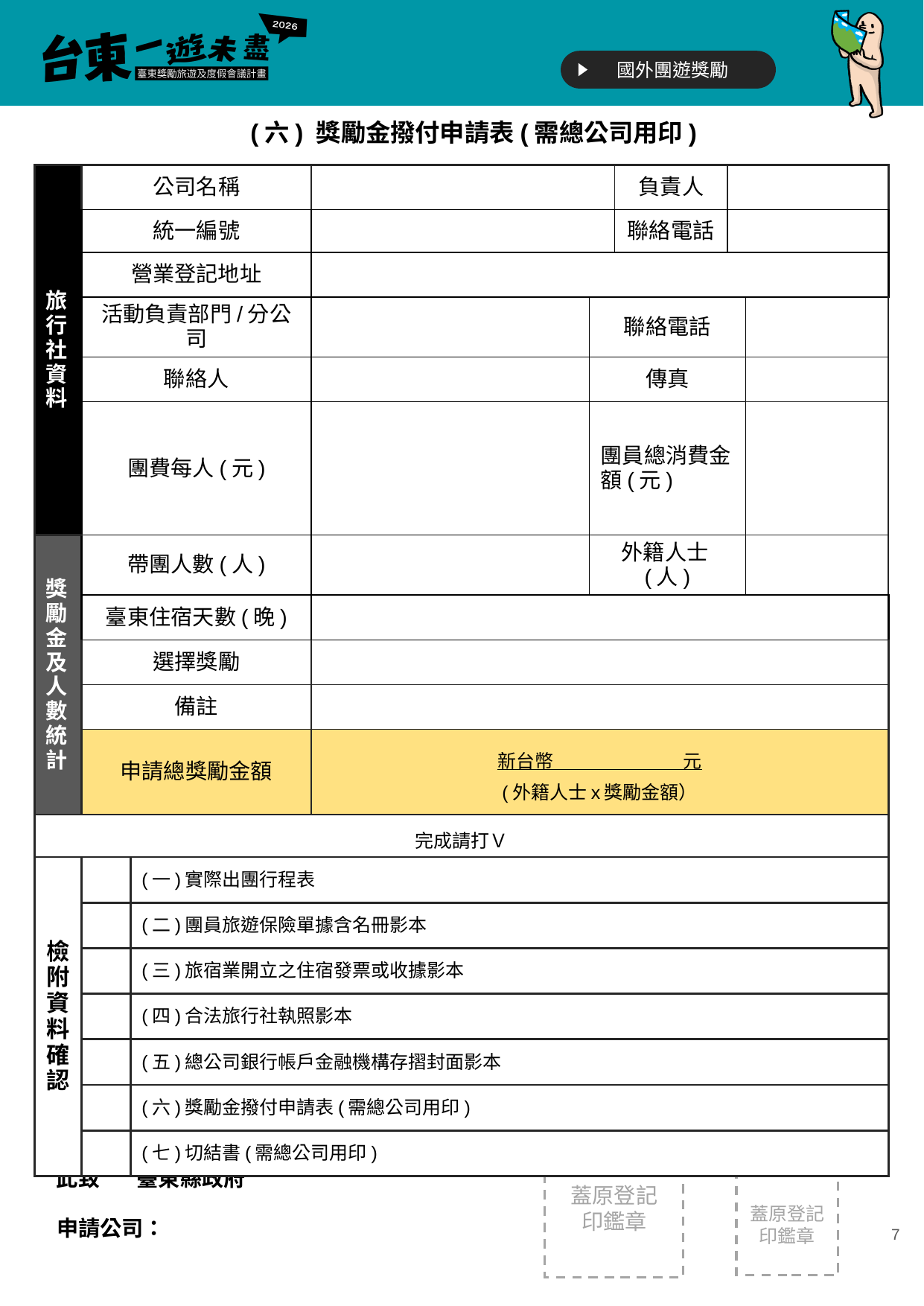

(六) 獎勵金撥付申請表(需總公司用印)
| 旅行社資料 | 公司名稱 |  |  |  | 負責人 |  |  |
| --- | --- | --- | --- | --- | --- | --- | --- |
|  | 統一編號 |  |  |  | 聯絡電話 |  |  |
|  | 營業登記地址 |  |  |  |  |  |  |
|  | 活動負責部門/分公司 |  |  | 聯絡電話 |  |  |  |
|  | 聯絡人 |  |  | 傳真 |  |  |  |
|  | 團費每人(元) |  |  | 團員總消費金額(元) |  |  |  |
| 獎勵金及人數統計 | 帶團人數(人) |  |  | 外籍人士(人) |  |  |  |
|  | 臺東住宿天數(晚) |  |  |  |  |  |  |
|  | 選擇獎勵 |  |  |  |  |  |  |
|  | 備註 |  |  |  |  |  |  |
|  | 申請總獎勵金額 |  | 新台幣 元 (外籍人士x獎勵金額） |  |  |  |  |
| 完成請打Ｖ |  |  |  |  |  |  |  |
| 檢附資料確認 |  | (一)實際出團行程表 |  |  |  |  |  |
|  |  | (二)團員旅遊保險單據含名冊影本 |  |  |  |  |  |
|  |  | (三)旅宿業開立之住宿發票或收據影本 |  |  |  |  |  |
|  |  | (四)合法旅行社執照影本 |  |  |  |  |  |
|  |  | (五)總公司銀行帳戶金融機構存摺封面影本 |  |  |  |  |  |
|  |  | (六)獎勵金撥付申請表(需總公司用印) |  |  |  |  |  |
|  |  | (七)切結書(需總公司用印) |  |  |  |  |  |
  外國團遊（8位以上外籍人士、住2晚以上)
負責人章：
總公司章：
蓋原登記
印鑑章
此致      臺東縣政府
蓋原登記
印鑑章
7
申請公司：